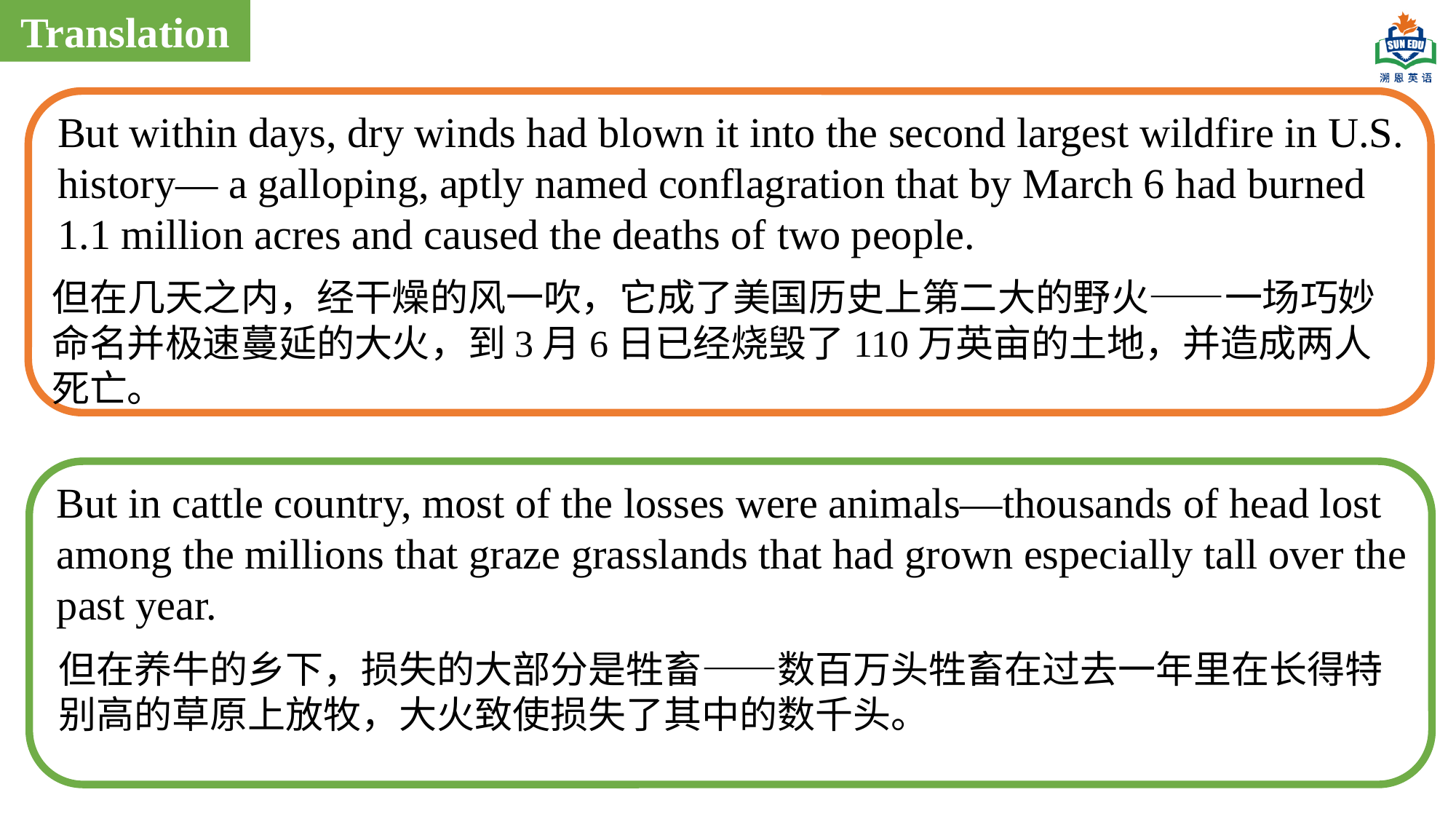

Translation

But within days, dry winds had blown it into the second largest wildfire in U.S. history— a galloping, aptly named conflagration that by March 6 had burned 1.1 million acres and caused the deaths of two people.
但在几天之内，经干燥的风一吹，它成了美国历史上第二大的野火——一场巧妙命名并极速蔓延的大火，到3月6日已经烧毁了110万英亩的土地，并造成两人死亡。

But in cattle country, most of the losses were animals—thousands of head lost among the millions that graze grasslands that had grown especially tall over the past year.
但在养牛的乡下，损失的大部分是牲畜——数百万头牲畜在过去一年里在长得特别高的草原上放牧，大火致使损失了其中的数千头。